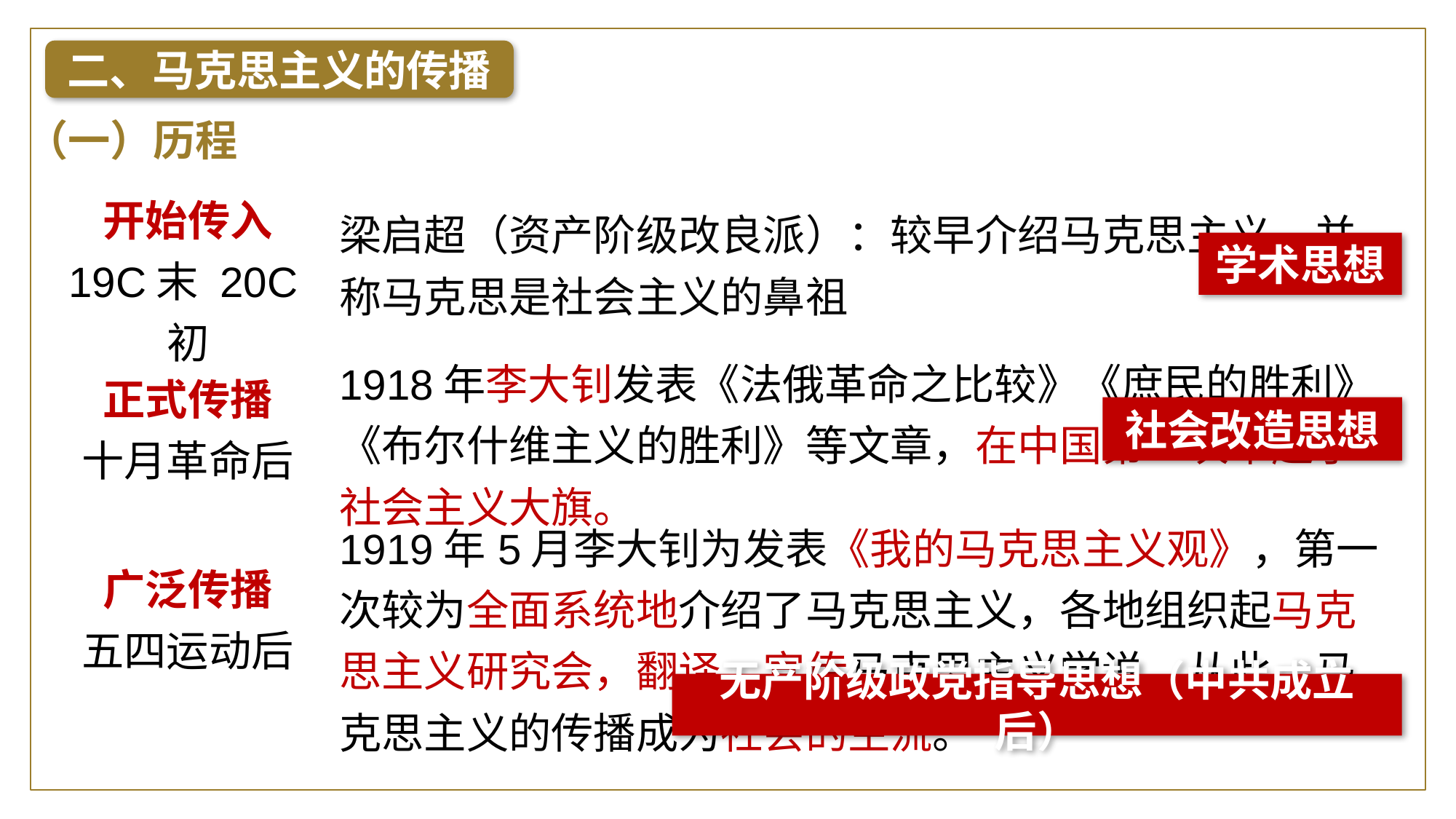

二、马克思主义的传播
（一）历程
| 开始传入 19C末 20C初 | 梁启超（资产阶级改良派）：较早介绍马克思主义，并称马克思是社会主义的鼻祖 |
| --- | --- |
| 正式传播 十月革命后 | 1918年李大钊发表《法俄革命之比较》《庶民的胜利》《布尔什维主义的胜利》等文章，在中国第一次举起了社会主义大旗。 |
| 广泛传播 五四运动后 | 1919年5月李大钊为发表《我的马克思主义观》，第一次较为全面系统地介绍了马克思主义，各地组织起马克思主义研究会，翻译、宣传马克思主义学说，从此，马克思主义的传播成为社会的主流。 |
学术思想
社会改造思想
无产阶级政党指导思想（中共成立后）